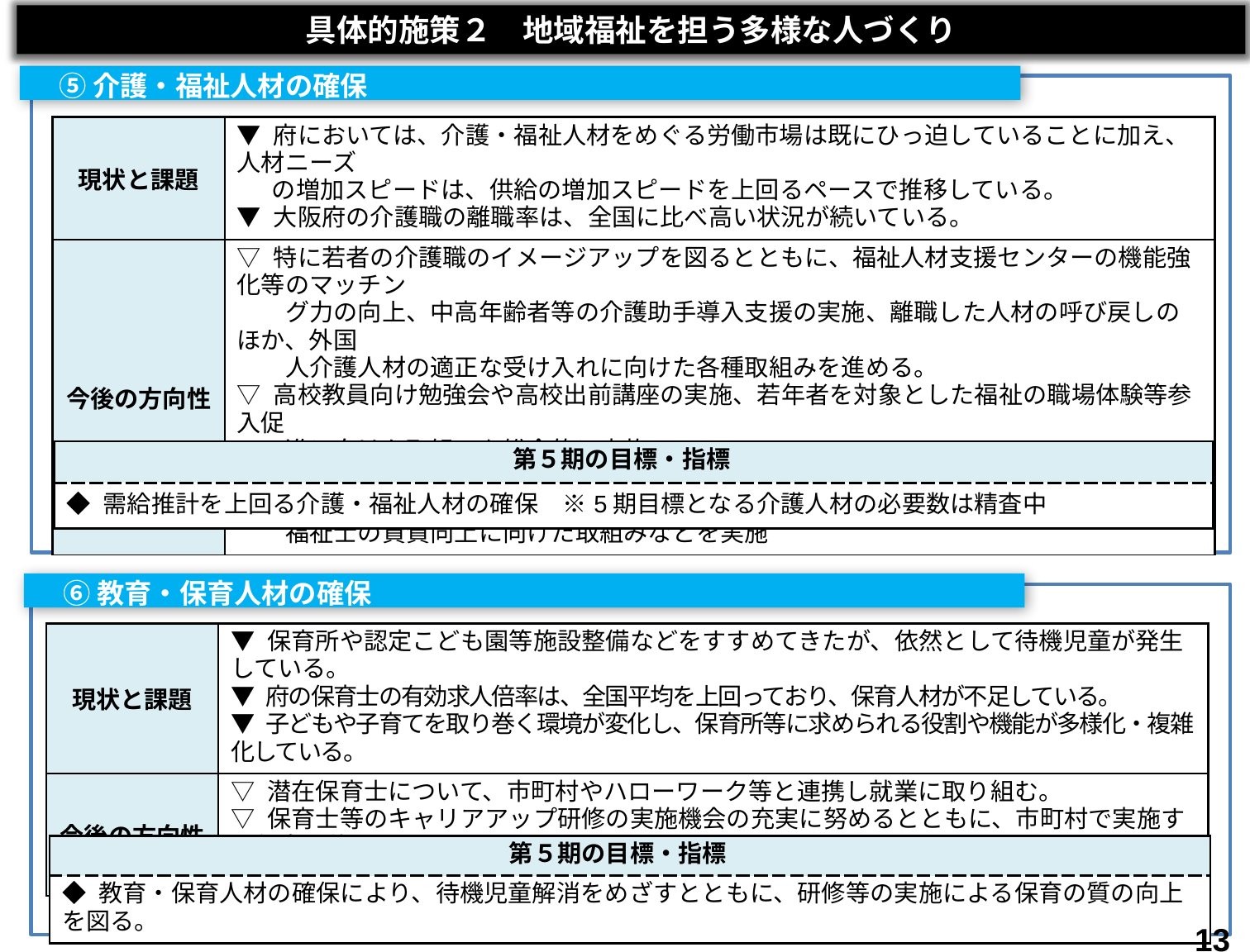

具体的施策２　地域福祉を担う多様な人づくり
　⑤ 介護・福祉人材の確保

| 現状と課題 | ▼ 府においては、介護・福祉人材をめぐる労働市場は既にひっ迫していることに加え、人材ニーズ　 　 の増加スピードは、供給の増加スピードを上回るペースで推移している。 ▼ 大阪府の介護職の離職率は、全国に比べ高い状況が続いている。 |
| --- | --- |
| 今後の方向性 | ▽ 特に若者の介護職のイメージアップを図るとともに、福祉人材支援センターの機能強化等のマッチン 　　グ力の向上、中高年齢者等の介護助手導入支援の実施、離職した人材の呼び戻しのほか、外国　 　　人介護人材の適正な受け入れに向けた各種取組みを進める。 ▽ 高校教員向け勉強会や高校出前講座の実施、若年者を対象とした福祉の職場体験等参入促 　　進に向けた取組みを総合的に実施 ▽ 地域全体として資質向上やキャリアパスにつながる仕掛けをすすめるほか、介護支援専門員や介護　　 　　福祉士の資質向上に向けた取組みなどを実施 |
| 第５期の目標・指標 |
| --- |
| ◆ 需給推計を上回る介護・福祉人材の確保　※5期目標となる介護人材の必要数は精査中 |
　⑥ 教育・保育人材の確保

| 現状と課題 | ▼ 保育所や認定こども園等施設整備などをすすめてきたが、依然として待機児童が発生している。 ▼ 府の保育士の有効求人倍率は、全国平均を上回っており、保育人材が不足している。 ▼ 子どもや子育てを取り巻く環境が変化し、保育所等に求められる役割や機能が多様化・複雑化している。 |
| --- | --- |
| 今後の方向性 | ▽ 潜在保育士について、市町村やハローワーク等と連携し就業に取り組む。 ▽ 保育士等のキャリアアップ研修の実施機会の充実に努めるとともに、市町村で実施する保育研修な 　　どを支援する。 |
| 第５期の目標・指標 |
| --- |
| ◆ 教育・保育人材の確保により、待機児童解消をめざすとともに、研修等の実施による保育の質の向上を図る。 |
13